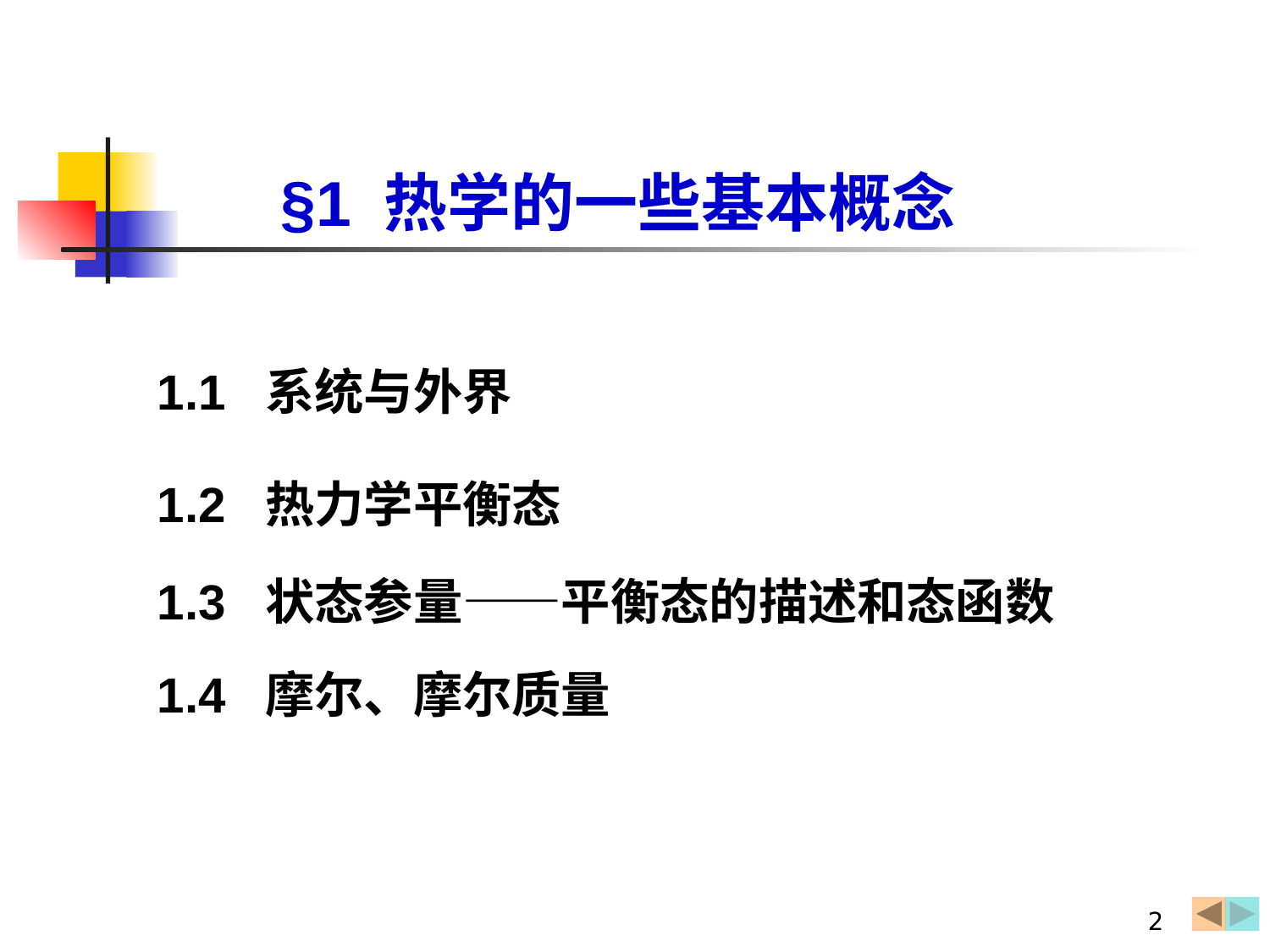

§1 热学的一些基本概念
1.1  系统与外界
1.2  热力学平衡态
1.3  状态参量——平衡态的描述和态函数
1.4  摩尔、摩尔质量
2